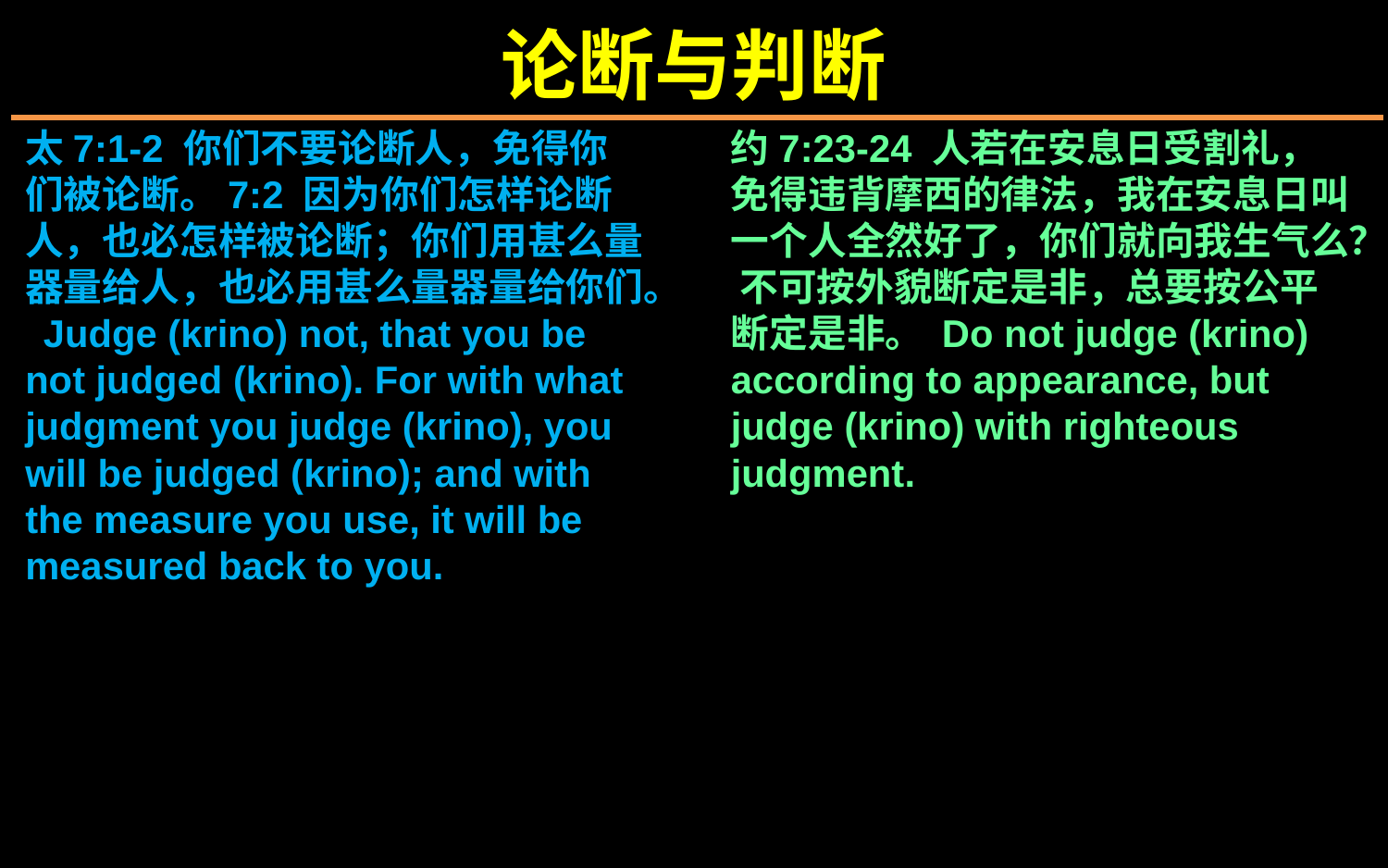

论断与判断
太7:1-2 你们不要论断人，免得你们被论断。7:2 因为你们怎样论断人，也必怎样被论断；你们用甚么量器量给人，也必用甚么量器量给你们。 Judge (krino) not, that you be not judged (krino). For with what judgment you judge (krino), you will be judged (krino); and with the measure you use, it will be measured back to you.
约7:23-24 人若在安息日受割礼，免得违背摩西的律法，我在安息日叫一个人全然好了，你们就向我生气么？ 不可按外貌断定是非，总要按公平断定是非。 Do not judge (krino) according to appearance, but judge (krino) with righteous judgment.